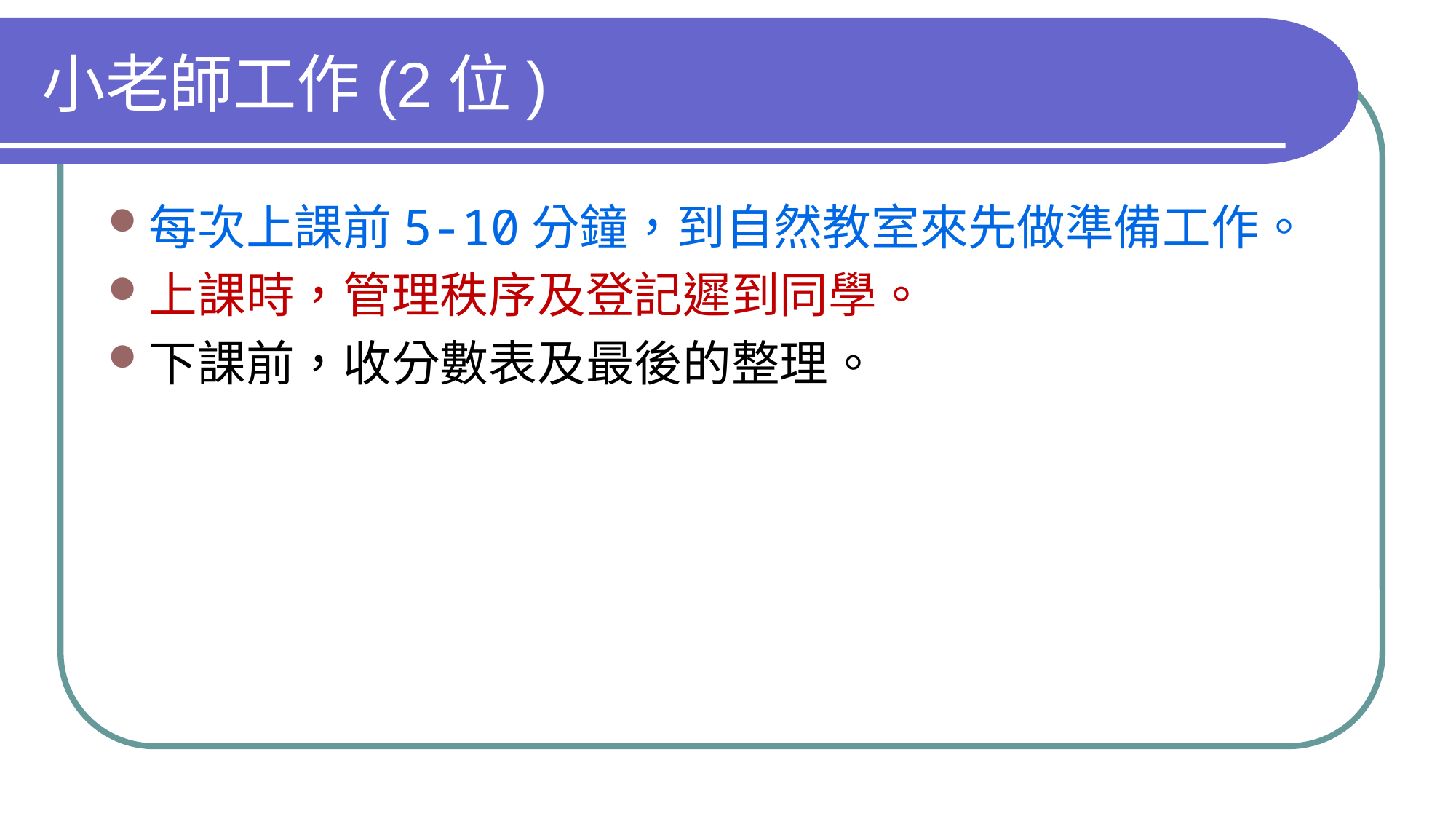

# 小老師工作(2位)
每次上課前5-10分鐘，到自然教室來先做準備工作。
上課時，管理秩序及登記遲到同學。
下課前，收分數表及最後的整理。